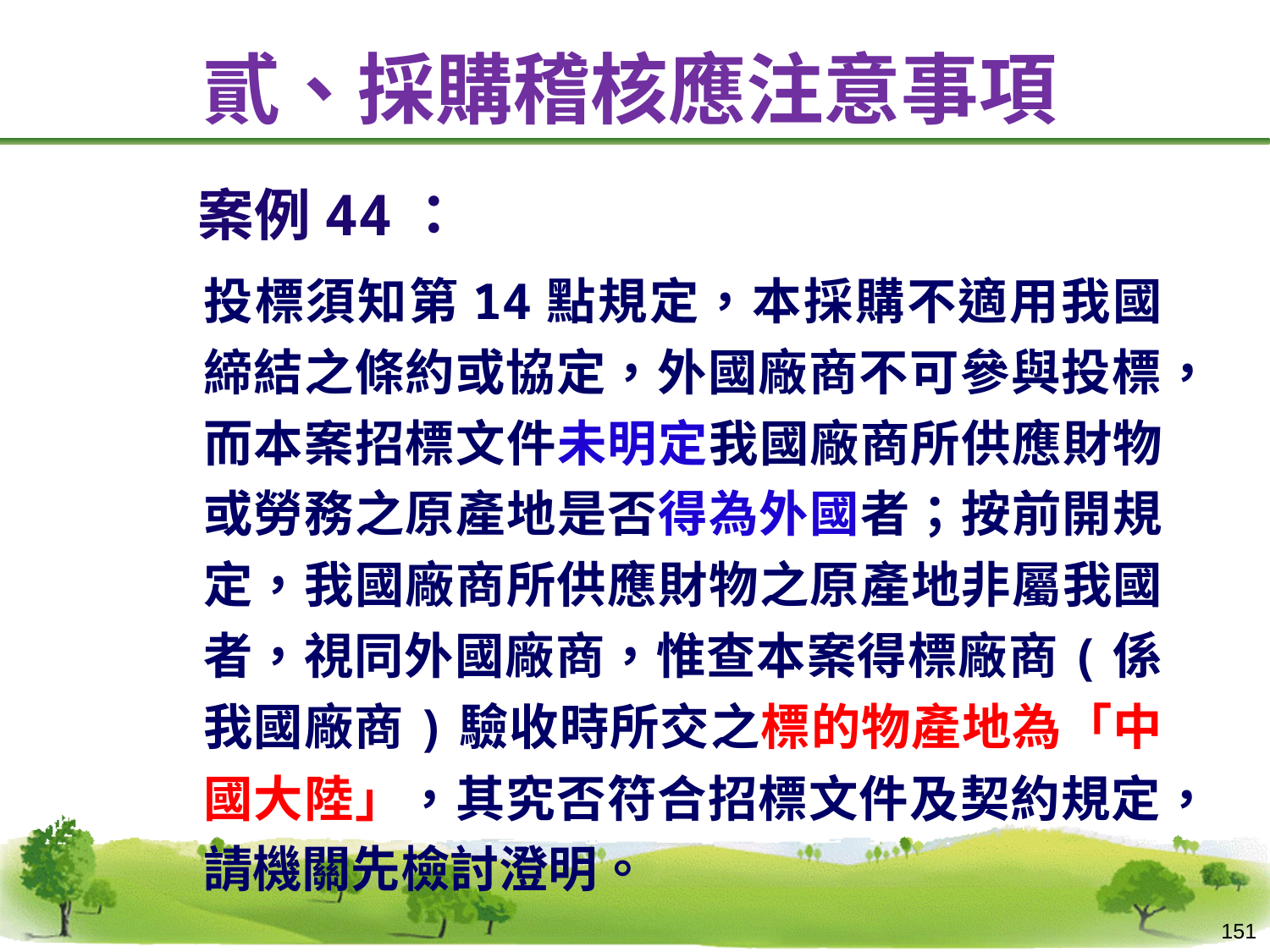

# 貳、採購稽核應注意事項
　案例44：
投標須知第14點規定，本採購不適用我國締結之條約或協定，外國廠商不可參與投標，而本案招標文件未明定我國廠商所供應財物或勞務之原產地是否得為外國者；按前開規定，我國廠商所供應財物之原產地非屬我國者，視同外國廠商，惟查本案得標廠商(係我國廠商)驗收時所交之標的物產地為「中國大陸」，其究否符合招標文件及契約規定，請機關先檢討澄明。
151